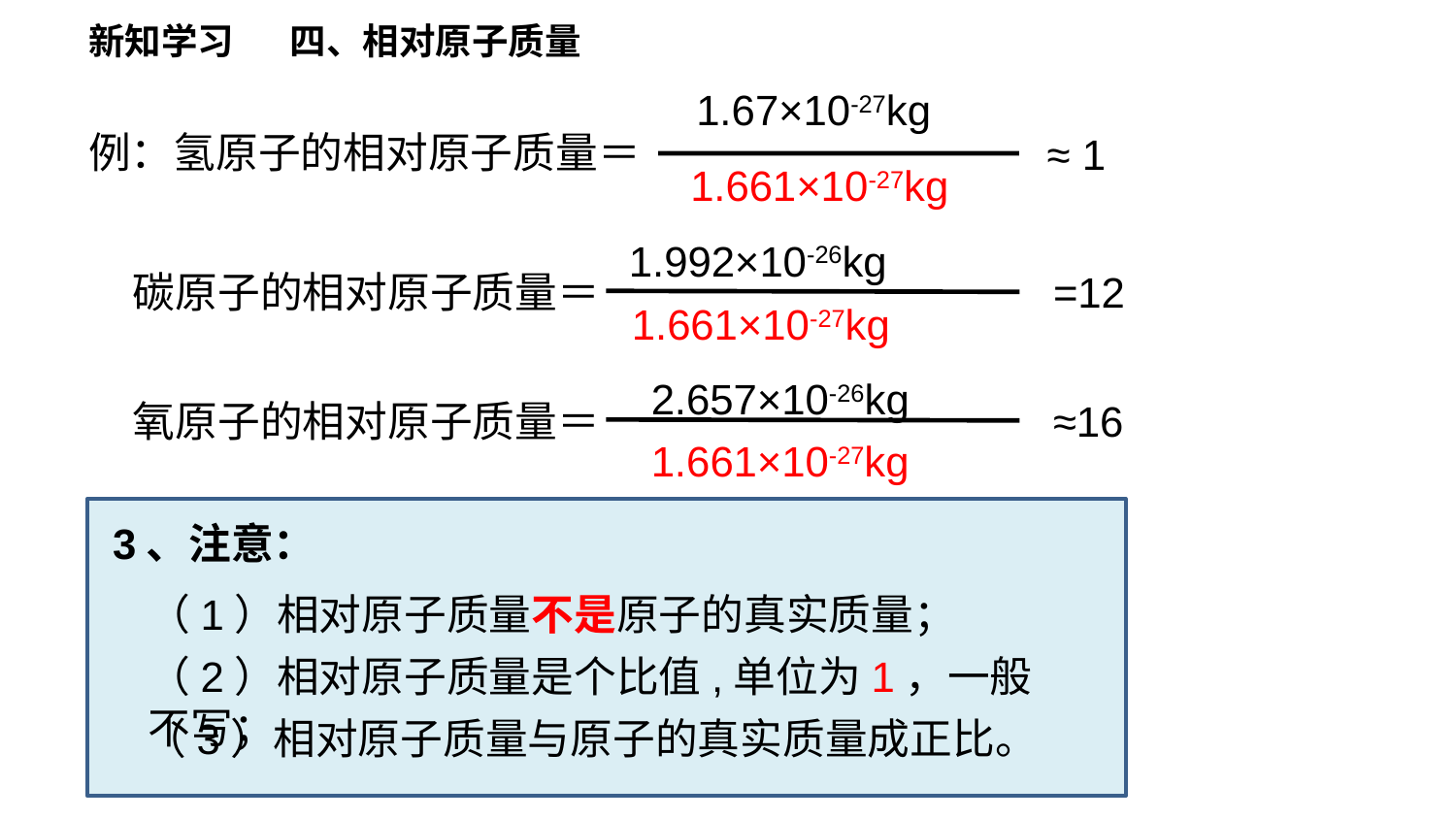

新知学习
四、相对原子质量
1.67×10-27kg
例：氢原子的相对原子质量＝
≈ 1

1.661×10-27kg
 1.992×10-26kg
碳原子的相对原子质量＝
=12

1.661×10-27kg
2.657×10-26kg
氧原子的相对原子质量＝
≈16

1.661×10-27kg

3、注意：
（1）相对原子质量不是原子的真实质量；
（2）相对原子质量是个比值,单位为1，一般不写；
（3）相对原子质量与原子的真实质量成正比。